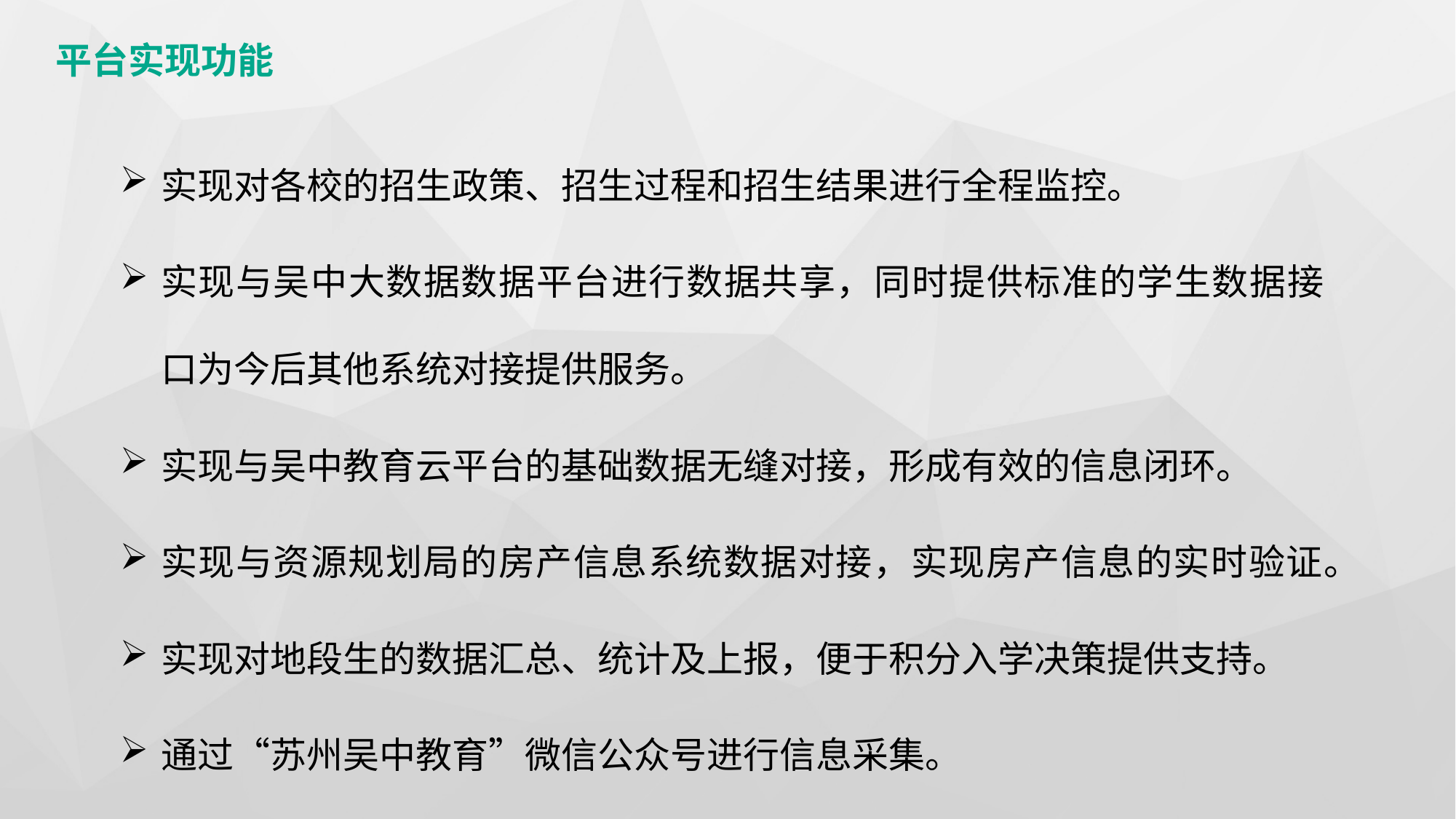

平台实现功能

实现对各校的招生政策、招生过程和招生结果进行全程监控。
实现与吴中大数据数据平台进行数据共享，同时提供标准的学生数据接口为今后其他系统对接提供服务。
实现与吴中教育云平台的基础数据无缝对接，形成有效的信息闭环。
实现与资源规划局的房产信息系统数据对接，实现房产信息的实时验证。
实现对地段生的数据汇总、统计及上报，便于积分入学决策提供支持。
通过“苏州吴中教育”微信公众号进行信息采集。